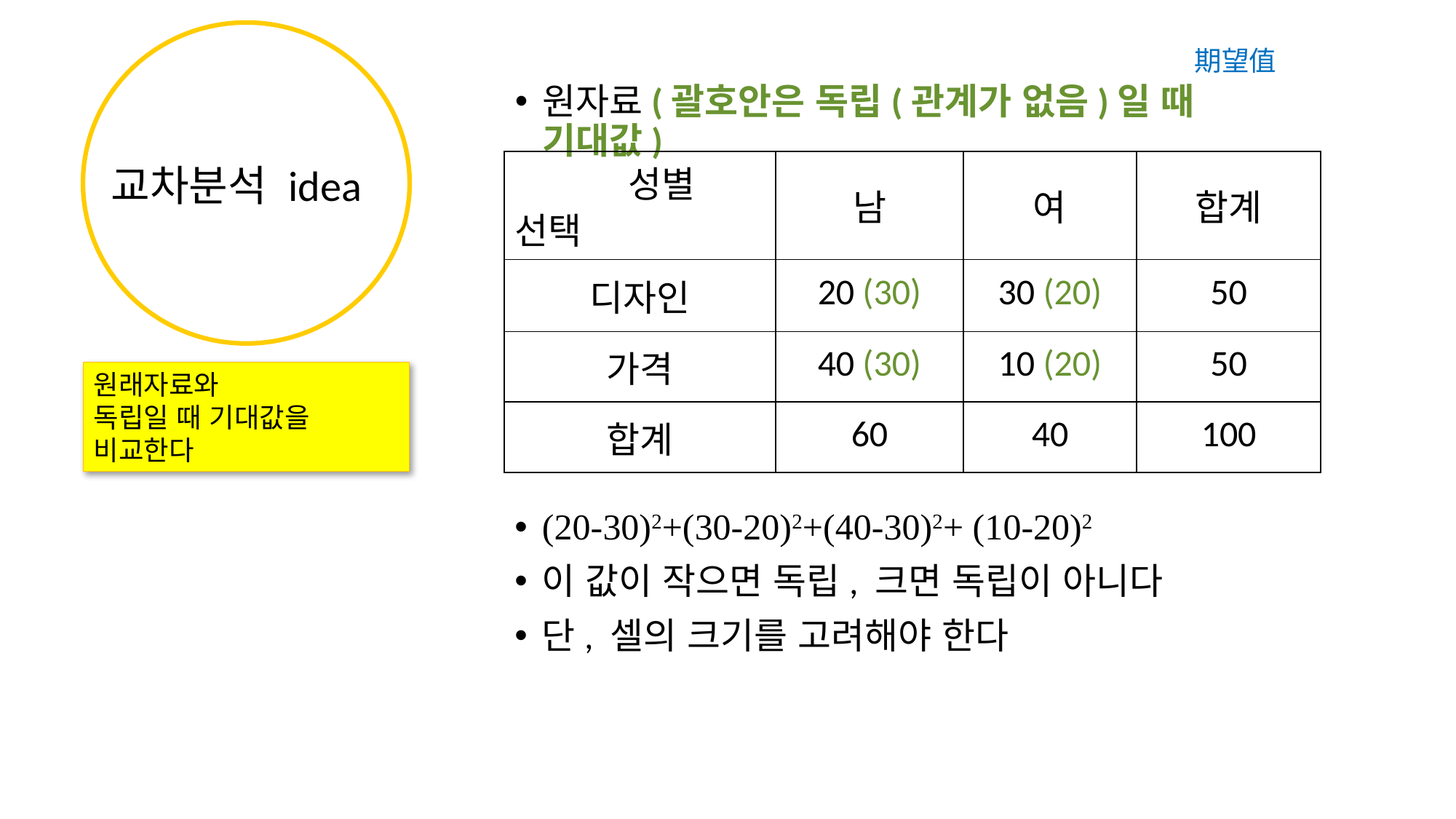

期望值
# 교차분석 idea
원자료(괄호안은 독립(관계가 없음)일 때 기대값)
| 성별 선택 | 남 | 여 | 합계 |
| --- | --- | --- | --- |
| 디자인 | 20 (30) | 30 (20) | 50 |
| 가격 | 40 (30) | 10 (20) | 50 |
| 합계 | 60 | 40 | 100 |
원래자료와
독립일 때 기대값을
비교한다
(20-30)2+(30-20)2+(40-30)2+ (10-20)2
이 값이 작으면 독립, 크면 독립이 아니다
단, 셀의 크기를 고려해야 한다